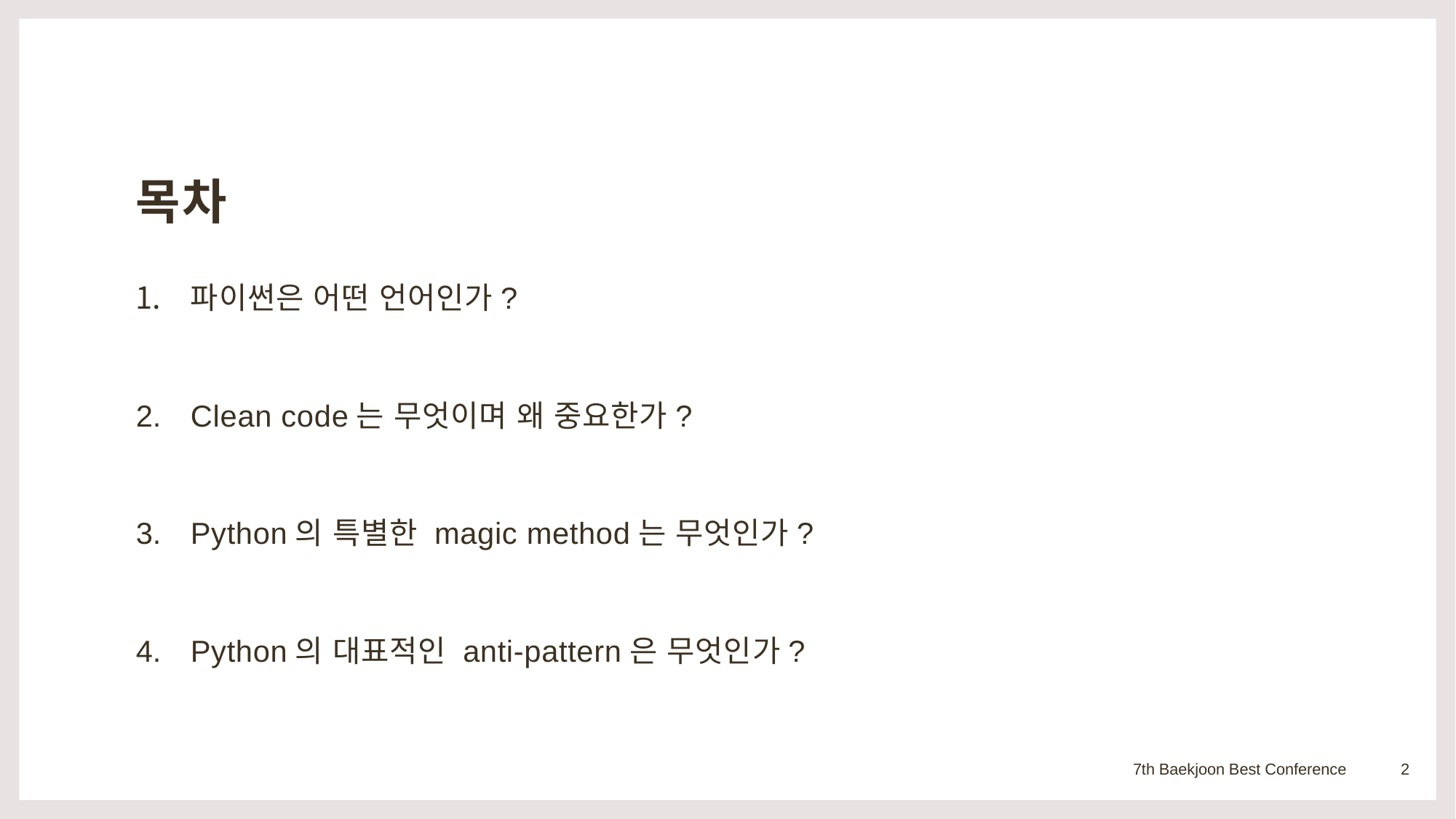

# 목차
파이썬은 어떤 언어인가?

Clean code는 무엇이며 왜 중요한가?

Python의 특별한 magic method는 무엇인가?

Python의 대표적인 anti-pattern은 무엇인가?
2
7th Baekjoon Best Conference